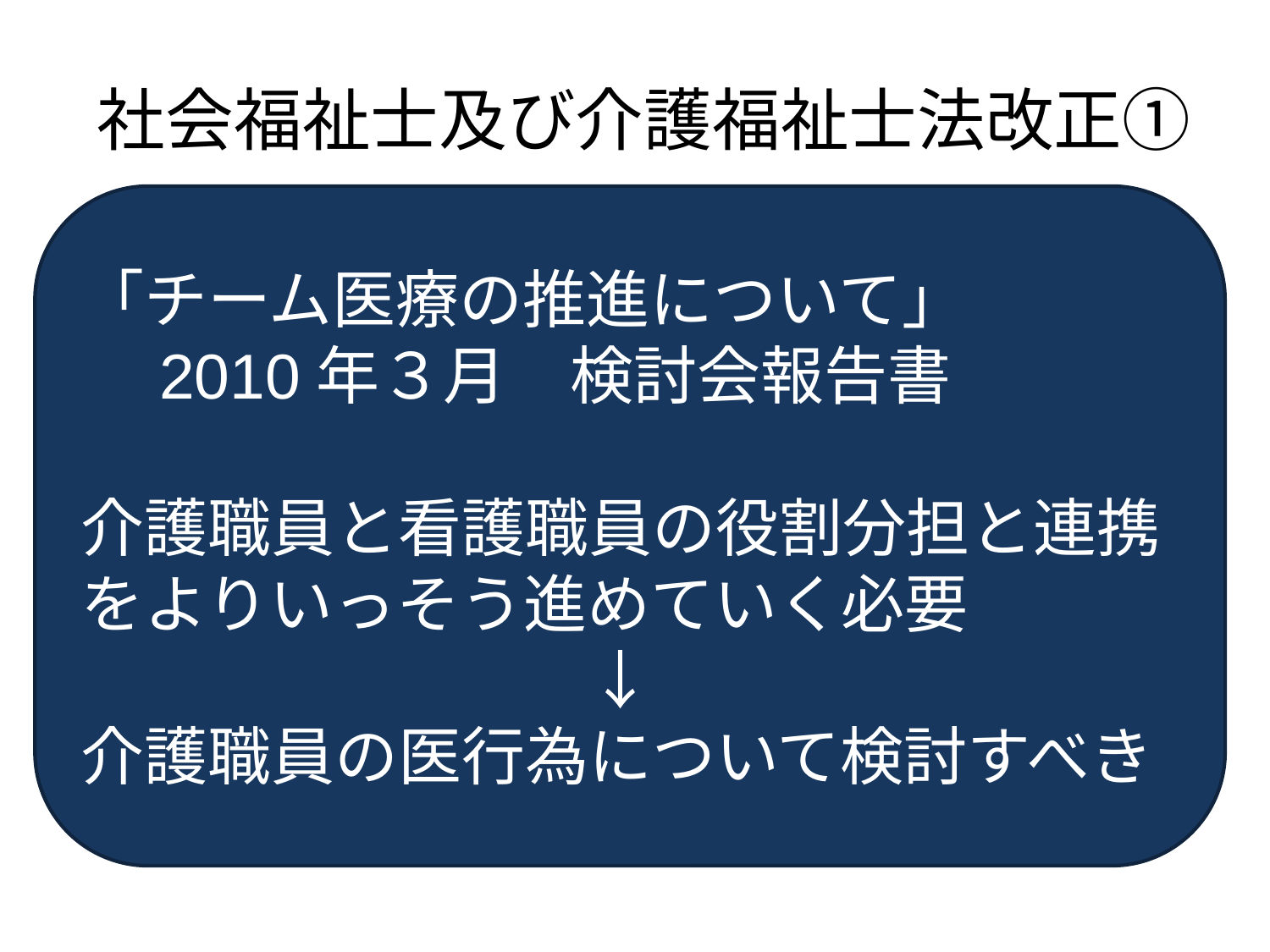

# 社会福祉士及び介護福祉士法改正①
「チーム医療の推進について」
　2010年３月　検討会報告書

介護職員と看護職員の役割分担と連携をよりいっそう進めていく必要
　　　　　　　　↓
介護職員の医行為について検討すべき